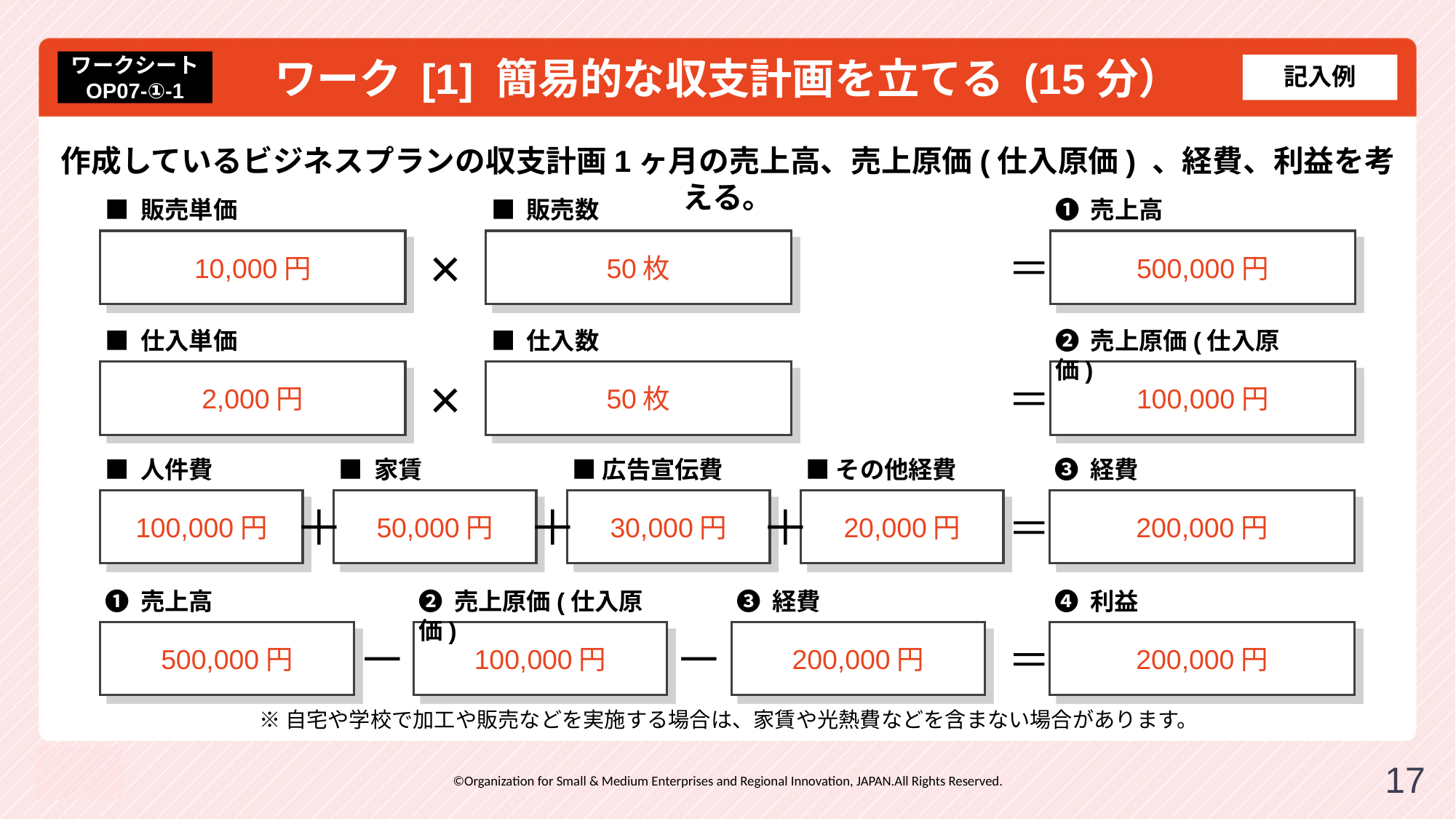

# ワーク [1] 簡易的な収支計画を立てる (15分）
ワークシート
OP07-①-1
記入例
作成しているビジネスプランの収支計画1ヶ月の売上高、売上原価(仕入原価) 、経費、利益を考える。
■ 販売単価
■ 販売数
❶ 売上高
×
＝
10,000円
50枚
500,000円
■ 仕入単価
■ 仕入数
❷ 売上原価(仕入原価)
×
＝
2,000円
50枚
100,000円
■ 人件費
■ 家賃
■広告宣伝費
■その他経費
❸ 経費
＋
＋
＋
＝
100,000円
50,000円
30,000円
20,000円
200,000円
❶ 売上高
❷ 売上原価(仕入原価)
❸ 経費
❹ 利益
－
－
500,000円
100,000円
200,000円
200,000円
＝
※自宅や学校で加工や販売などを実施する場合は、家賃や光熱費などを含まない場合があります。